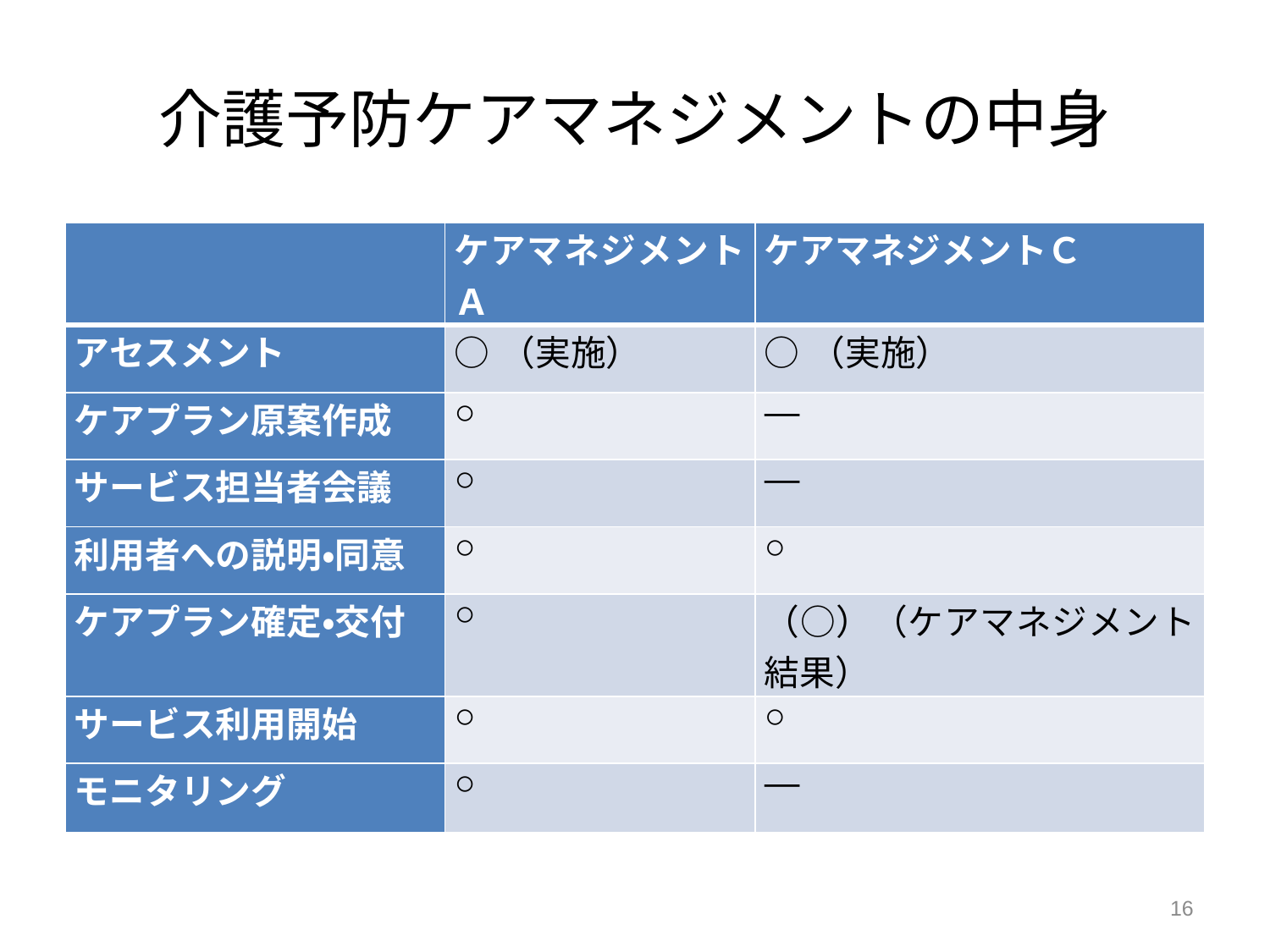

# 介護予防ケアマネジメントの中身
|  | ケアマネジメントＡ | ケアマネジメントＣ |
| --- | --- | --- |
| アセスメント | ○（実施） | ○（実施） |
| ケアプラン原案作成 | ○ | ― |
| サービス担当者会議 | ○ | ― |
| 利用者への説明・同意 | ○ | ○ |
| ケアプラン確定・交付 | ○ | （○）（ケアマネジメント結果） |
| サービス利用開始 | ○ | ○ |
| モニタリング | ○ | ― |

16